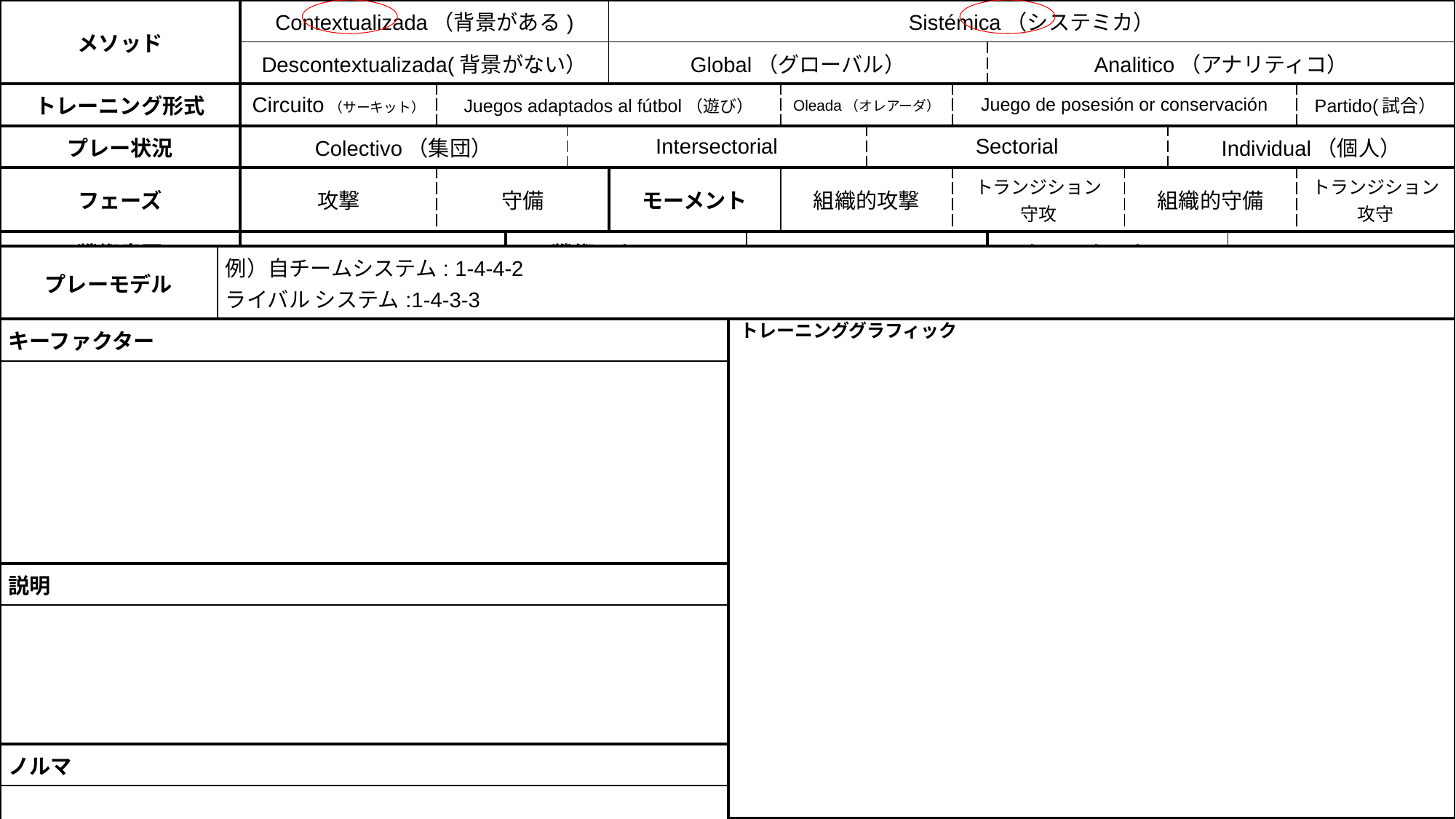

| メソッド | Contextualizada（背景がある) |  |  |  | Sistémica（システミカ） |  |  |  |  |  |  |  |  |  |
| --- | --- | --- | --- | --- | --- | --- | --- | --- | --- | --- | --- | --- | --- | --- |
|  | Descontextualizada(背景がない） |  |  |  | Global（グローバル） |  |  |  |  | Analitico（アナリティコ） |  |  |  |  |
| トレーニング形式 | Circuito（サーキット） | Juegos adaptados al fútbol（遊び） |  |  |  |  | Oleada（オレアーダ） |  | Juego de posesión or conservación |  |  |  |  | Partido(試合） |
| プレー状況 | Colectivo（集団） |  |  | Intersectorial |  |  |  | Sectorial |  |  |  | Individual（個人） |  |  |
| フェーズ | 攻撃 | 守備 |  |  | モーメント |  | 組織的攻撃 |  | トランジション 守攻 |  | 組織的守備 |  |  | トランジション 攻守 |
| 戦術意図 |  |  | 戦術アクション |  |  |  |  |  |  | テクニックアクション |  |  |  |  |
|  |  |  |  |  |  |  |  |  |  |  |  |  |  |  |
| プレーモデル | 例）自チームシステム: 1-4-4-2 ライバル システム:1-4-3-3 |  |  |
| --- | --- | --- | --- |
| キーファクター |  |  |  |
|  |  |  |  |
| 説明 |  |  |  |
|  |  |  |  |
| ノルマ |  |  |  |
|  |  |  |  |
|  |  | スペース・時間 |  |
トレーニンググラフィック